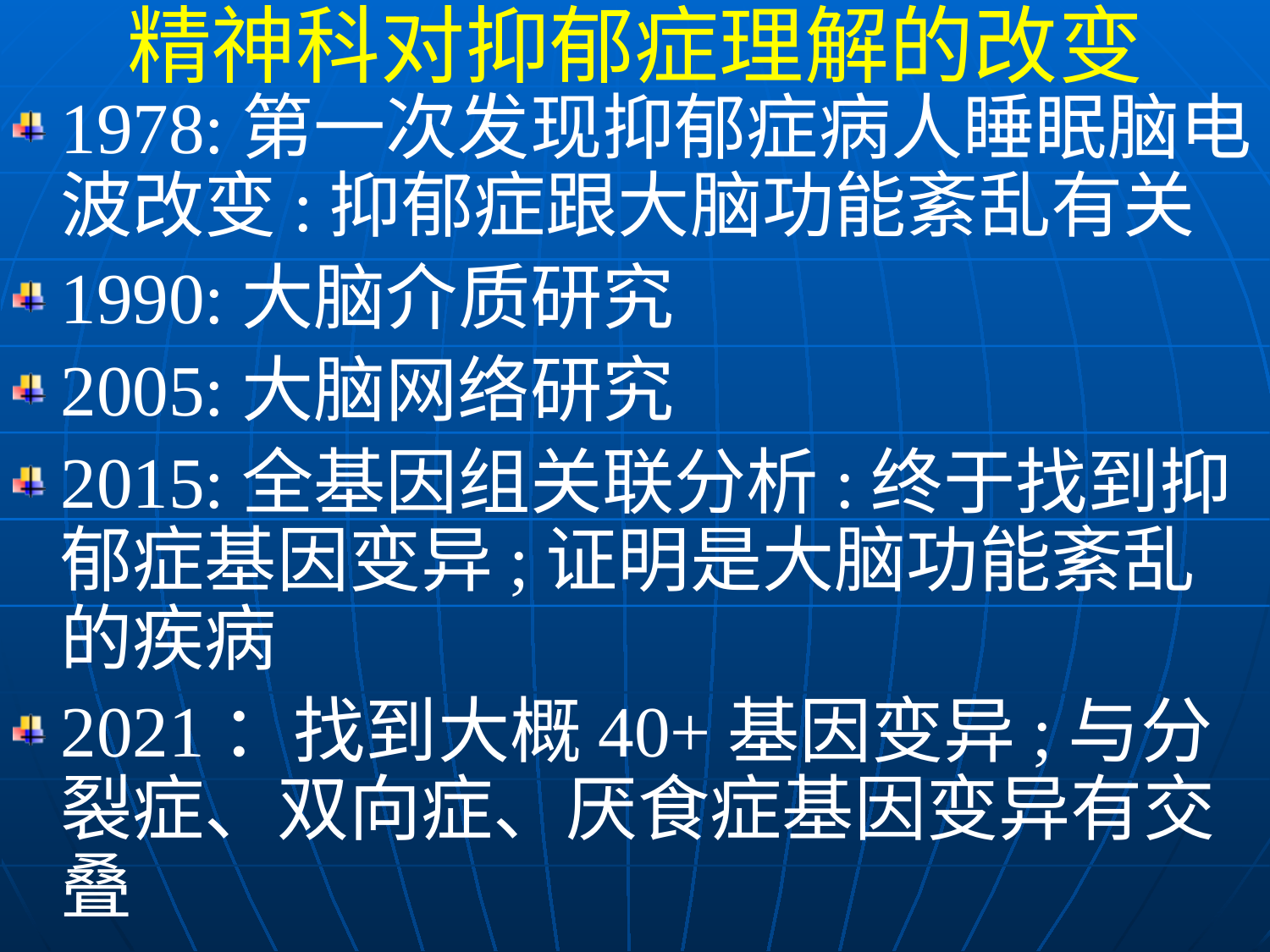

精神科对抑郁症理解的改变
1978:第一次发现抑郁症病人睡眠脑电波改变:抑郁症跟大脑功能紊乱有关
1990:大脑介质研究
2005:大脑网络研究
2015:全基因组关联分析:终于找到抑郁症基因变异;证明是大脑功能紊乱的疾病
2021：找到大概40+基因变异;与分裂症、双向症、厌食症基因变异有交叠